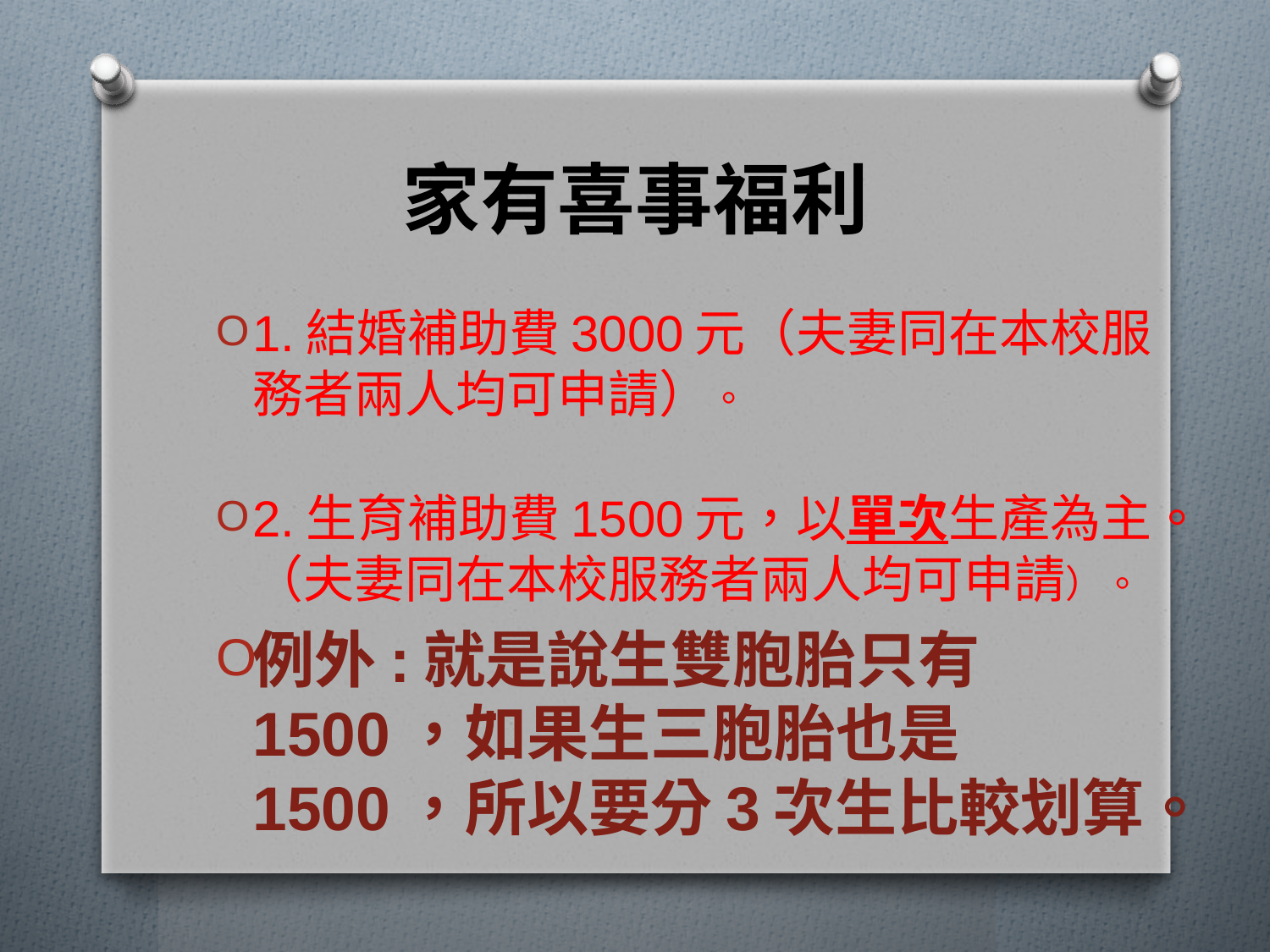

# 家有喜事福利
1.結婚補助費3000元（夫妻同在本校服務者兩人均可申請）。

2.生育補助費1500元，以單次生產為主。（夫妻同在本校服務者兩人均可申請）。
例外:就是說生雙胞胎只有1500，如果生三胞胎也是1500，所以要分3次生比較划算。